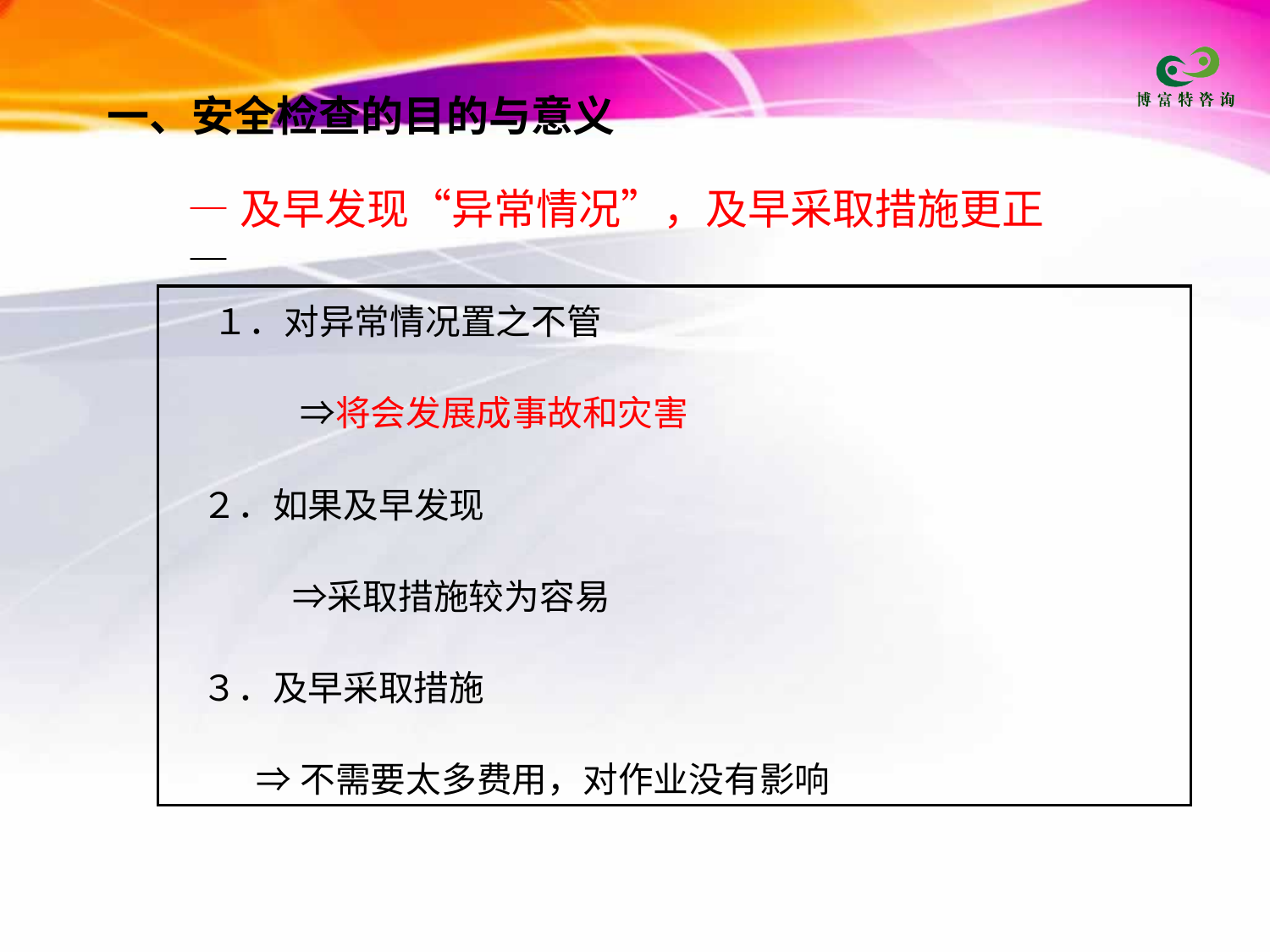

一、安全检查的目的与意义
—及早发现“异常情况”，及早采取措施更正—
　 １．对异常情况置之不管
           　⇒将会发展成事故和灾害
   ２．如果及早发现
          　⇒采取措施较为容易
   ３．及早采取措施
           ⇒不需要太多费用，对作业没有影响